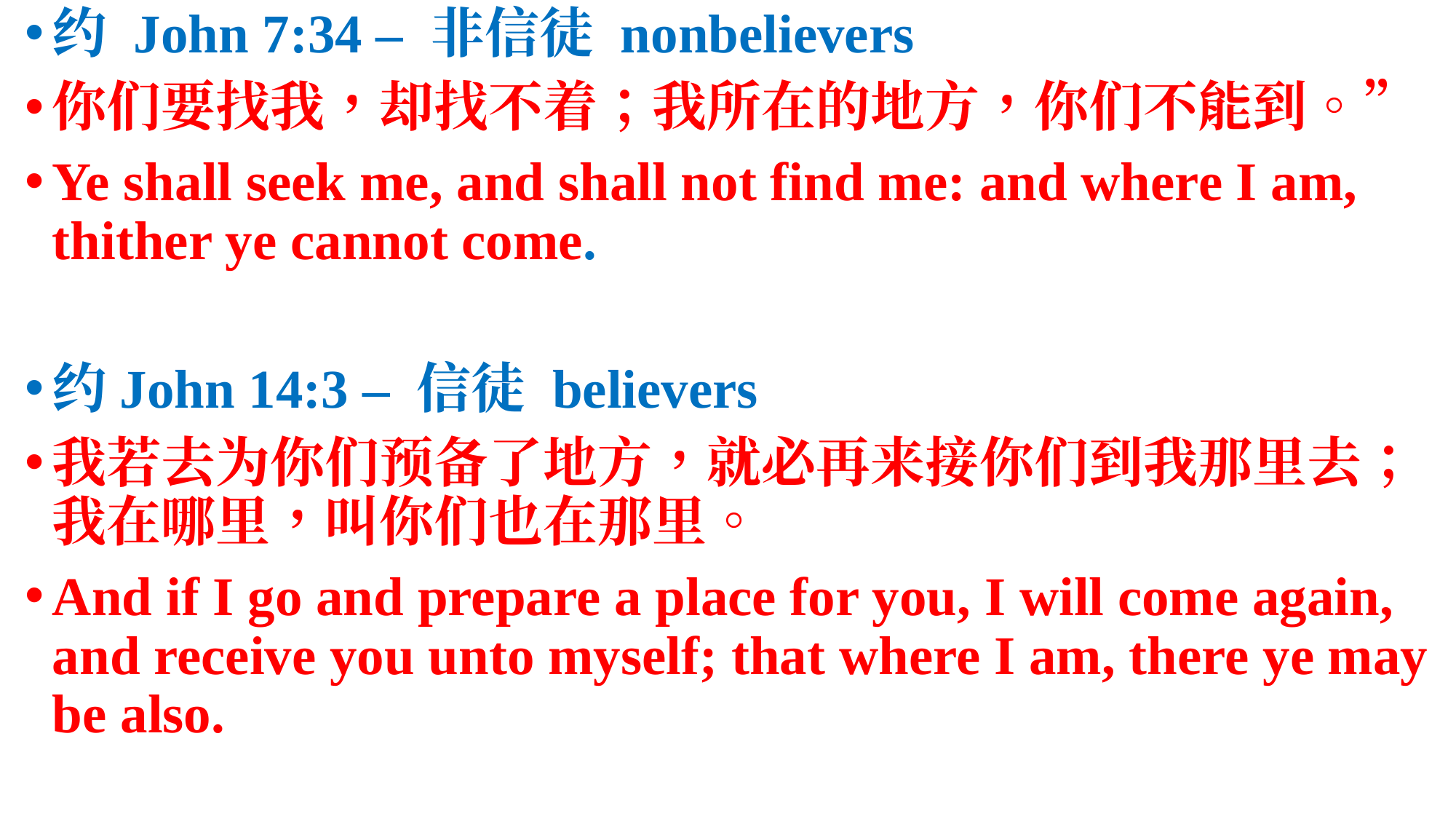

约 John 7:34 – 非信徒 nonbelievers
你们要找我，却找不着；我所在的地方，你们不能到。”
Ye shall seek me, and shall not find me: and where I am, thither ye cannot come.

约John 14:3 – 信徒 believers
我若去为你们预备了地方，就必再来接你们到我那里去；我在哪里，叫你们也在那里。
And if I go and prepare a place for you, I will come again, and receive you unto myself; that where I am, there ye may be also.